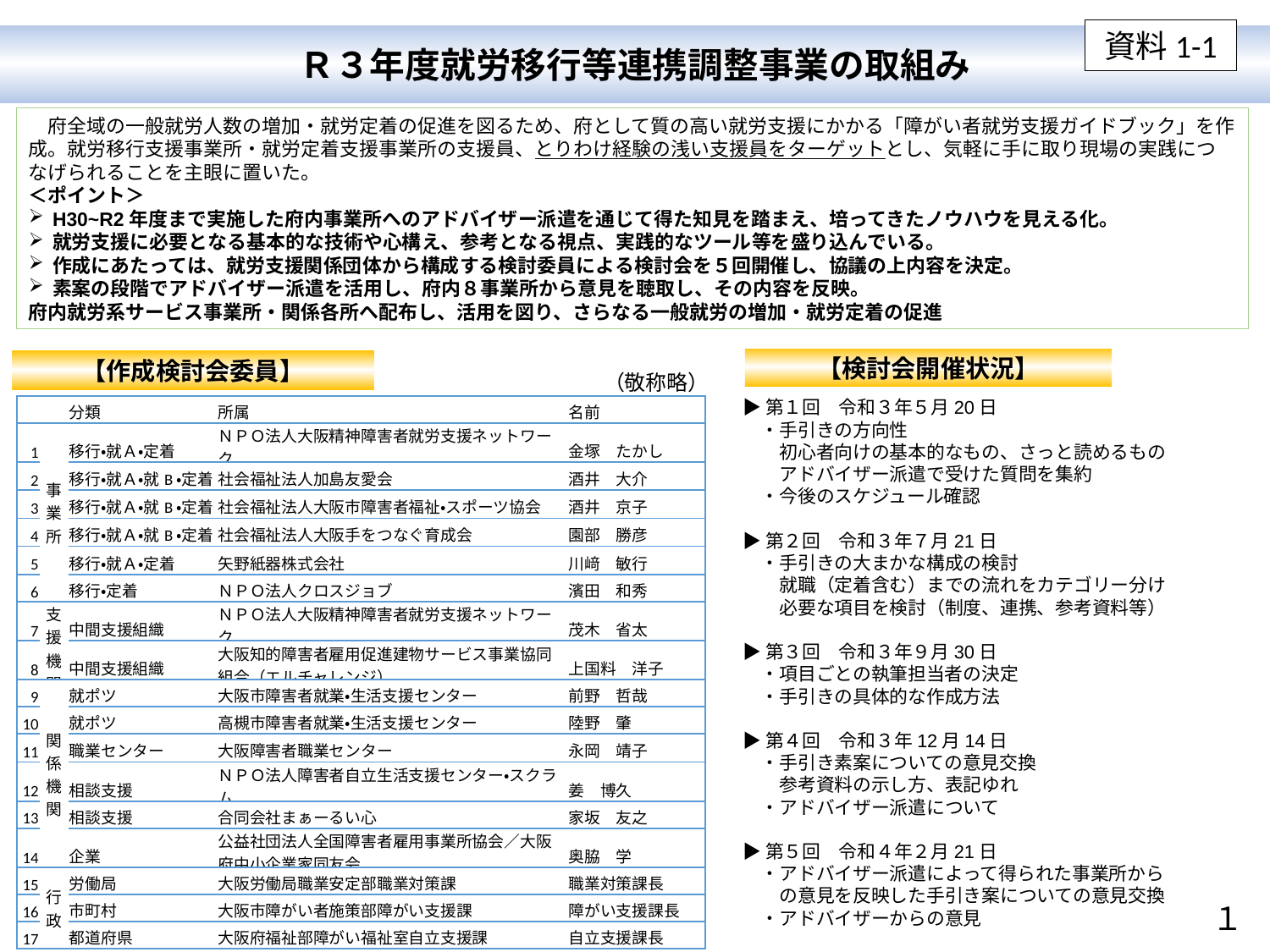

資料1-1
Ｒ３年度就労移行等連携調整事業の取組み
　府全域の一般就労人数の増加・就労定着の促進を図るため、府として質の高い就労支援にかかる「障がい者就労支援ガイドブック」を作成。就労移行支援事業所・就労定着支援事業所の支援員、とりわけ経験の浅い支援員をターゲットとし、気軽に手に取り現場の実践につなげられることを主眼に置いた。
＜ポイント＞
H30~R2年度まで実施した府内事業所へのアドバイザー派遣を通じて得た知見を踏まえ、培ってきたノウハウを見える化。
就労支援に必要となる基本的な技術や心構え、参考となる視点、実践的なツール等を盛り込んでいる。
作成にあたっては、就労支援関係団体から構成する検討委員による検討会を５回開催し、協議の上内容を決定。
素案の段階でアドバイザー派遣を活用し、府内８事業所から意見を聴取し、その内容を反映。
府内就労系サービス事業所・関係各所へ配布し、活用を図り、さらなる一般就労の増加・就労定着の促進
【検討会開催状況】
【作成検討会委員】
（敬称略）
▶第１回　令和３年５月20日
　・手引きの方向性
　　初心者向けの基本的なもの、さっと読めるもの
　　アドバイザー派遣で受けた質問を集約
　・今後のスケジュール確認

▶第２回　令和３年７月21日
　・手引きの大まかな構成の検討
　　就職（定着含む）までの流れをカテゴリー分け
　　必要な項目を検討（制度、連携、参考資料等）

▶第３回　令和３年９月30日
　・項目ごとの執筆担当者の決定
　・手引きの具体的な作成方法

▶第４回　令和３年12月14日
　・手引き素案についての意見交換
　　参考資料の示し方、表記ゆれ
　・アドバイザー派遣について

▶第５回　令和４年２月21日
　・アドバイザー派遣によって得られた事業所から
　　の意見を反映した手引き案についての意見交換
　・アドバイザーからの意見
|  |  | 分類 | 所属 | 名前 |
| --- | --- | --- | --- | --- |
| 1 | 事業所 | 移行・就Ａ・定着 | ＮＰＯ法人大阪精神障害者就労支援ネットワーク | 金塚　たかし |
| 2 |  | 移行・就Ａ・就B・定着 | 社会福祉法人加島友愛会 | 酒井　大介 |
| 3 |  | 移行・就Ａ・就B・定着 | 社会福祉法人大阪市障害者福祉・スポーツ協会 | 酒井　京子 |
| 4 |  | 移行・就Ａ・就B・定着 | 社会福祉法人大阪手をつなぐ育成会 | 園部　勝彦 |
| 5 |  | 移行・就Ａ・定着 | 矢野紙器株式会社 | 川﨑　敏行 |
| 6 |  | 移行・定着 | ＮＰＯ法人クロスジョブ | 濱田　和秀 |
| 7 | 支援機関 | 中間支援組織 | ＮＰＯ法人大阪精神障害者就労支援ネットワーク | 茂木　省太 |
| 8 |  | 中間支援組織 | 大阪知的障害者雇用促進建物サービス事業協同組合（エルチャレンジ） | 上国料　洋子 |
| 9 | 関係機関 | 就ポツ | 大阪市障害者就業・生活支援センター | 前野　哲哉 |
| 10 |  | 就ポツ | 高槻市障害者就業・生活支援センター | 陸野　肇 |
| 11 |  | 職業センター | 大阪障害者職業センター | 永岡　靖子 |
| 12 |  | 相談支援 | ＮＰＯ法人障害者自立生活支援センター・スクラム | 姜　博久 |
| 13 |  | 相談支援 | 合同会社まぁーるい心 | 家坂　友之 |
| 14 |  | 企業 | 公益社団法人全国障害者雇用事業所協会／大阪府中小企業家同友会 | 奥脇　学 |
| 15 | 行政 | 労働局 | 大阪労働局職業安定部職業対策課 | 職業対策課長 |
| 16 |  | 市町村 | 大阪市障がい者施策部障がい支援課 | 障がい支援課長 |
| 17 |  | 都道府県 | 大阪府福祉部障がい福祉室自立支援課 | 自立支援課長 |
１